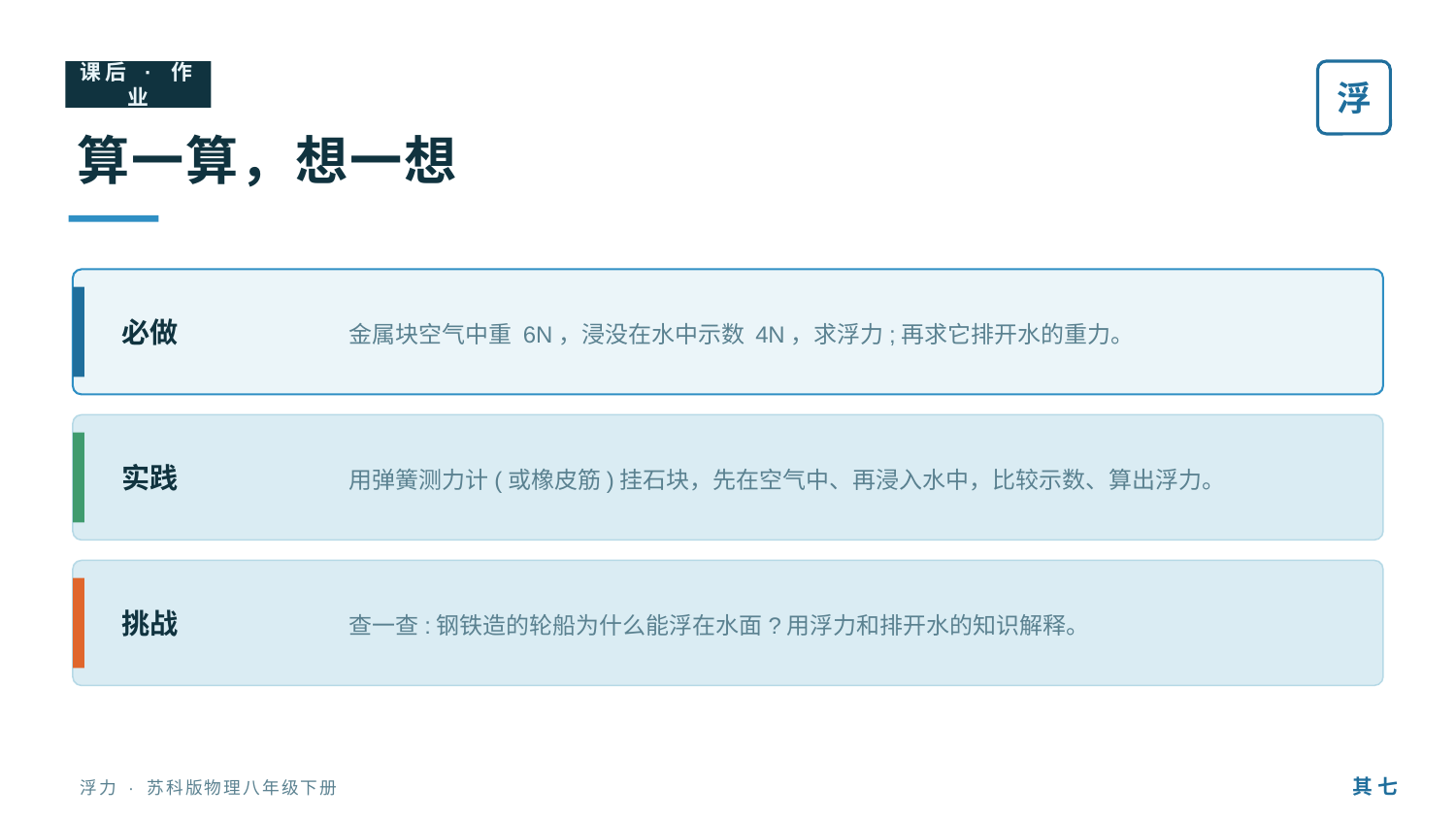

课后 · 作业
浮

算一算，想一想

金属块空气中重 6N，浸没在水中示数 4N，求浮力;再求它排开水的重力。
必做

用弹簧测力计(或橡皮筋)挂石块，先在空气中、再浸入水中，比较示数、算出浮力。
实践

查一查:钢铁造的轮船为什么能浮在水面?用浮力和排开水的知识解释。
挑战

其 七
浮力 · 苏科版物理八年级下册